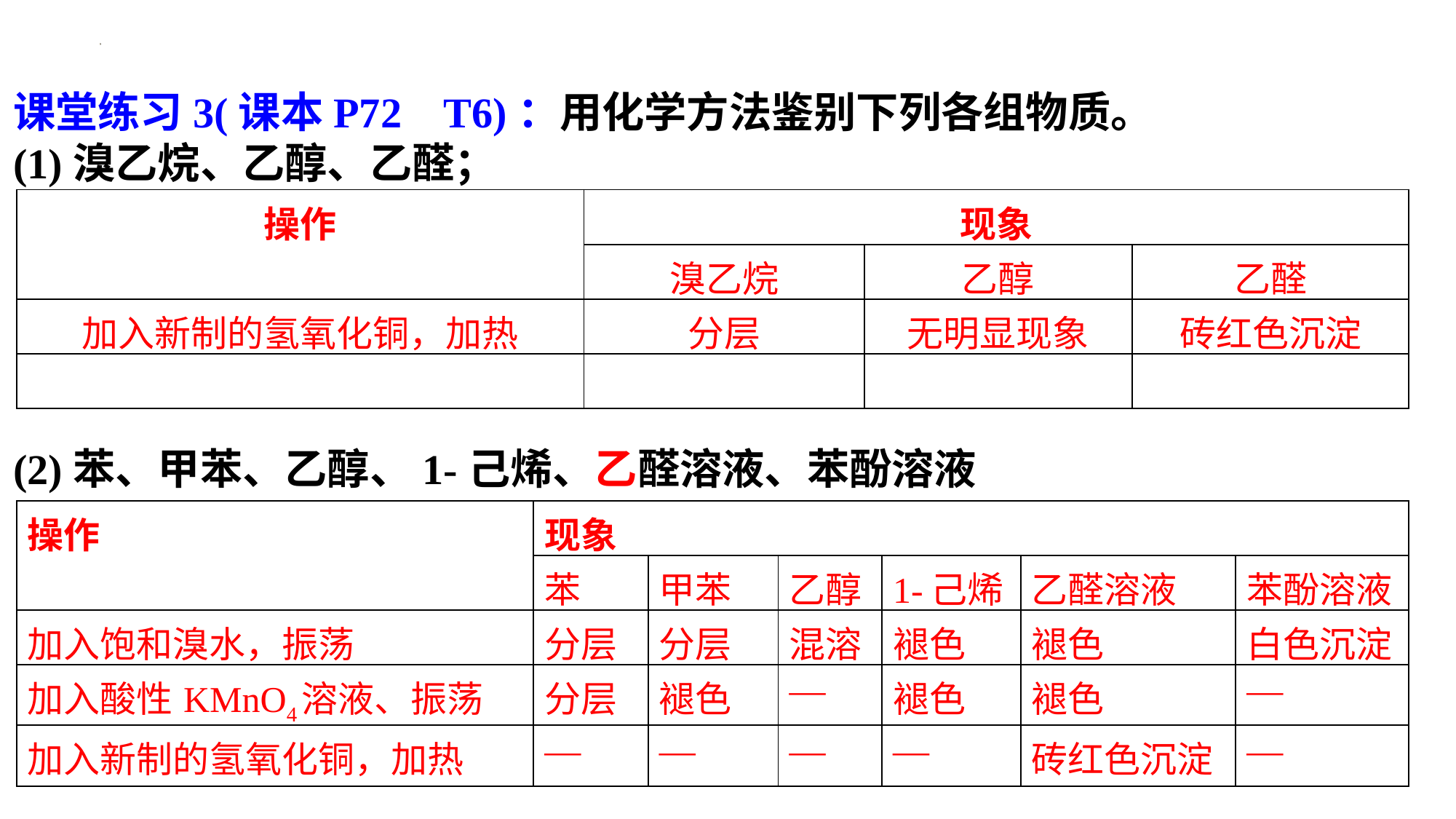

课堂练习3(课本P72    T6)：用化学方法鉴别下列各组物质。
(1)溴乙烷、乙醇、乙醛；

(2)苯、甲苯、乙醇、1-己烯、乙醛溶液、苯酚溶液
| 操作 | 现象 |  |  |
| --- | --- | --- | --- |
|  | 溴乙烷 | 乙醇 | 乙醛 |
| 加入新制的氢氧化铜，加热 | 分层 | 无明显现象 | 砖红色沉淀 |
|  |  |  |  |
| 操作 | 现象 |  |  |  |  |  |
| --- | --- | --- | --- | --- | --- | --- |
|  | 苯 | 甲苯 | 乙醇 | 1-己烯 | 乙醛溶液 | 苯酚溶液 |
| 加入饱和溴水，振荡 | 分层 | 分层 | 混溶 | 褪色 | 褪色 | 白色沉淀 |
| 加入酸性KMnO4溶液、振荡 | 分层 | 褪色 | — | 褪色 | 褪色 | — |
| 加入新制的氢氧化铜，加热 | — | — | — | — | 砖红色沉淀 | — |